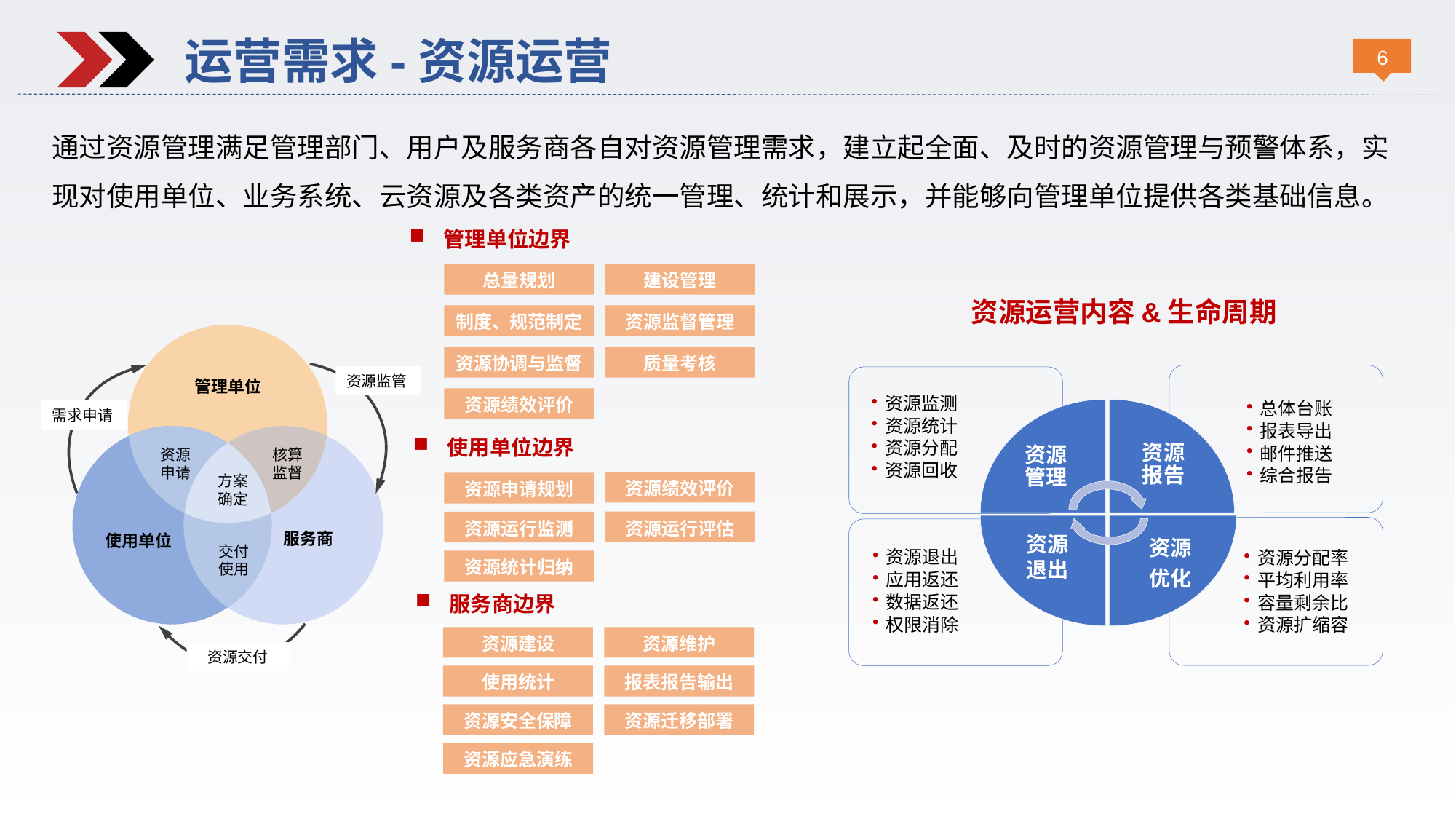

运营需求-资源运营

通过资源管理满足管理部门、用户及服务商各自对资源管理需求，建立起全面、及时的资源管理与预警体系，实现对使用单位、业务系统、云资源及各类资产的统一管理、统计和展示，并能够向管理单位提供各类基础信息。
管理单位边界
总量规划
建设管理
资源运营内容&生命周期

总体台账
报表导出
邮件推送
综合报告

资源监测
资源统计
资源分配
资源回收

资源管理

资源报告

调优&实施

资源
优化

资源分配率
平均利用率
容量剩余比
资源扩缩容

资源退出
应用返还
数据返还
权限消除
资源退出
制度、规范制定
资源监督管理

资源监管
管理单位

需求申请

资源
申请
核算
监督

方案
确定

服务商
使用单位
交付
使用
资源交付
资源协调与监督
质量考核
资源绩效评价
使用单位边界
资源绩效评价
资源申请规划
资源运行评估
资源运行监测
资源统计归纳
服务商边界
资源建设
资源维护
使用统计
报表报告输出
资源安全保障
资源迁移部署
资源应急演练